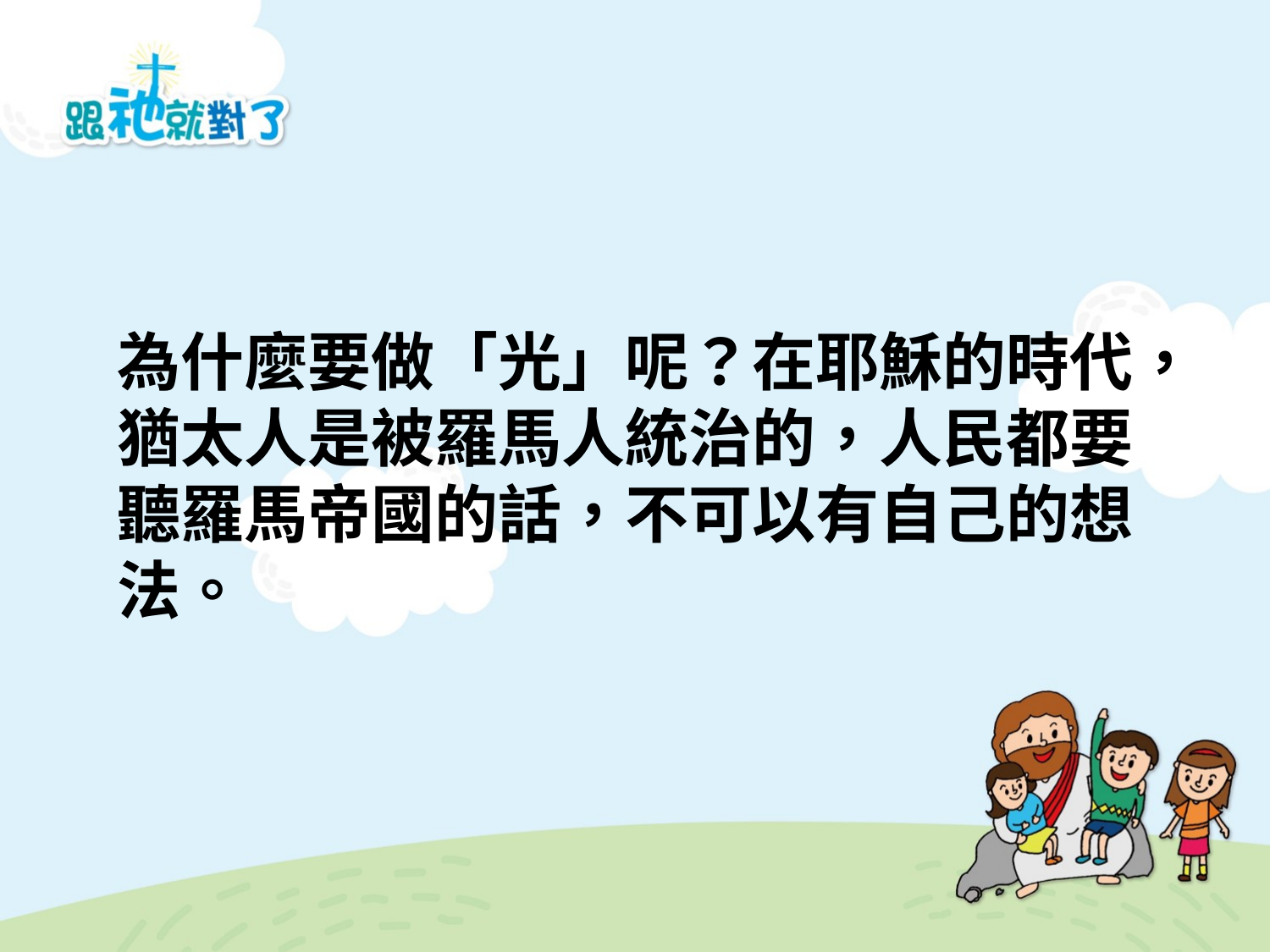

為什麼要做「光」呢？在耶穌的時代，猶太人是被羅馬人統治的，人民都要聽羅馬帝國的話，不可以有自己的想法。